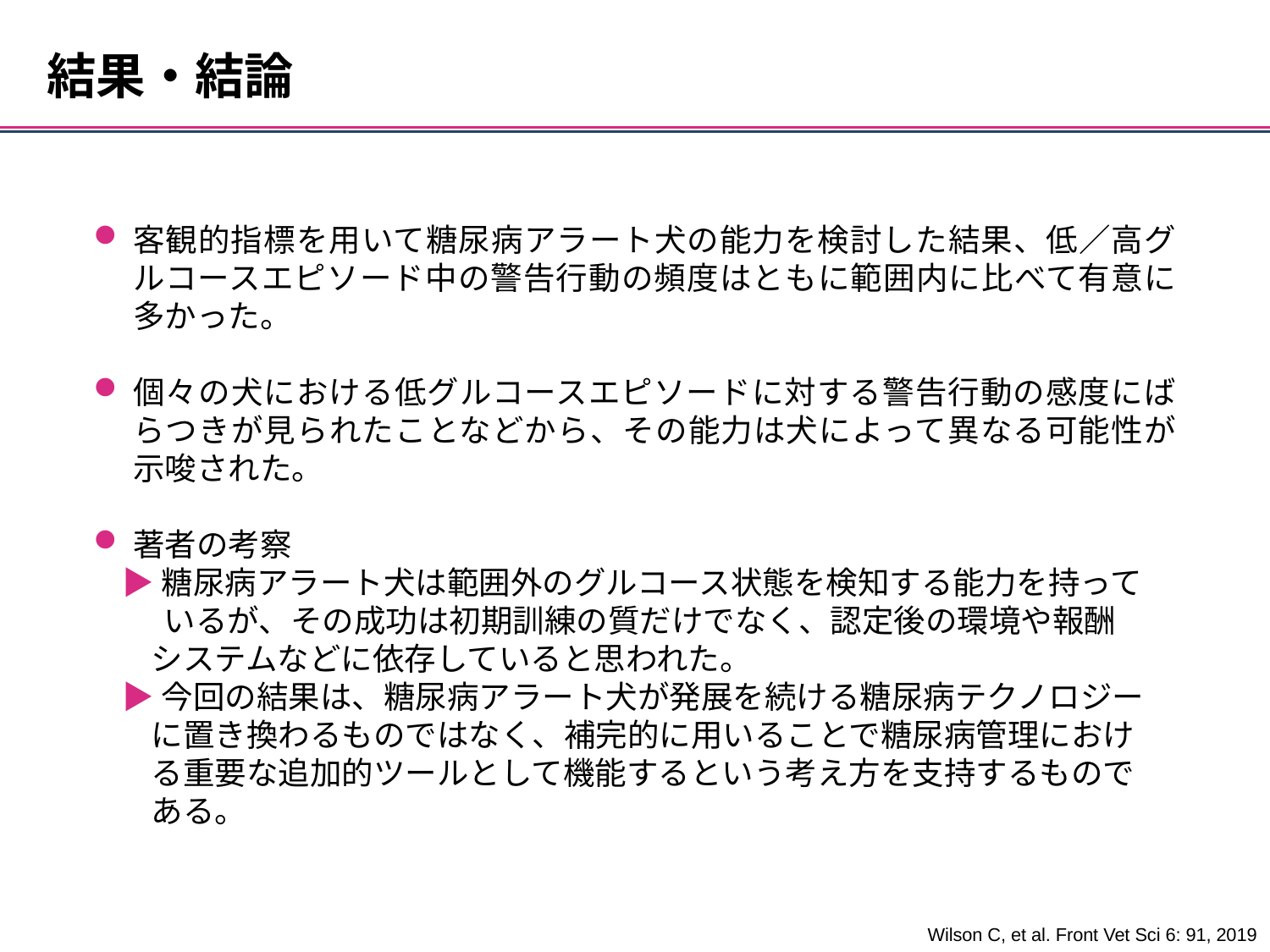

結果・結論
客観的指標を用いて糖尿病アラート犬の能力を検討した結果、低／高グルコースエピソード中の警告行動の頻度はともに範囲内に比べて有意に多かった。

個々の犬における低グルコースエピソードに対する警告行動の感度にばらつきが見られたことなどから、その能力は犬によって異なる可能性が示唆された。

著者の考察
    ▶糖尿病アラート犬は範囲外のグルコース状態を検知する能力を持って
　　 いるが、その成功は初期訓練の質だけでなく、認定後の環境や報酬
       システムなどに依存していると思われた。
    ▶今回の結果は、糖尿病アラート犬が発展を続ける糖尿病テクノロジー
       に置き換わるものではなく、補完的に用いることで糖尿病管理におけ
       る重要な追加的ツールとして機能するという考え方を支持するもので
       ある。
Wilson C, et al. Front Vet Sci 6: 91, 2019